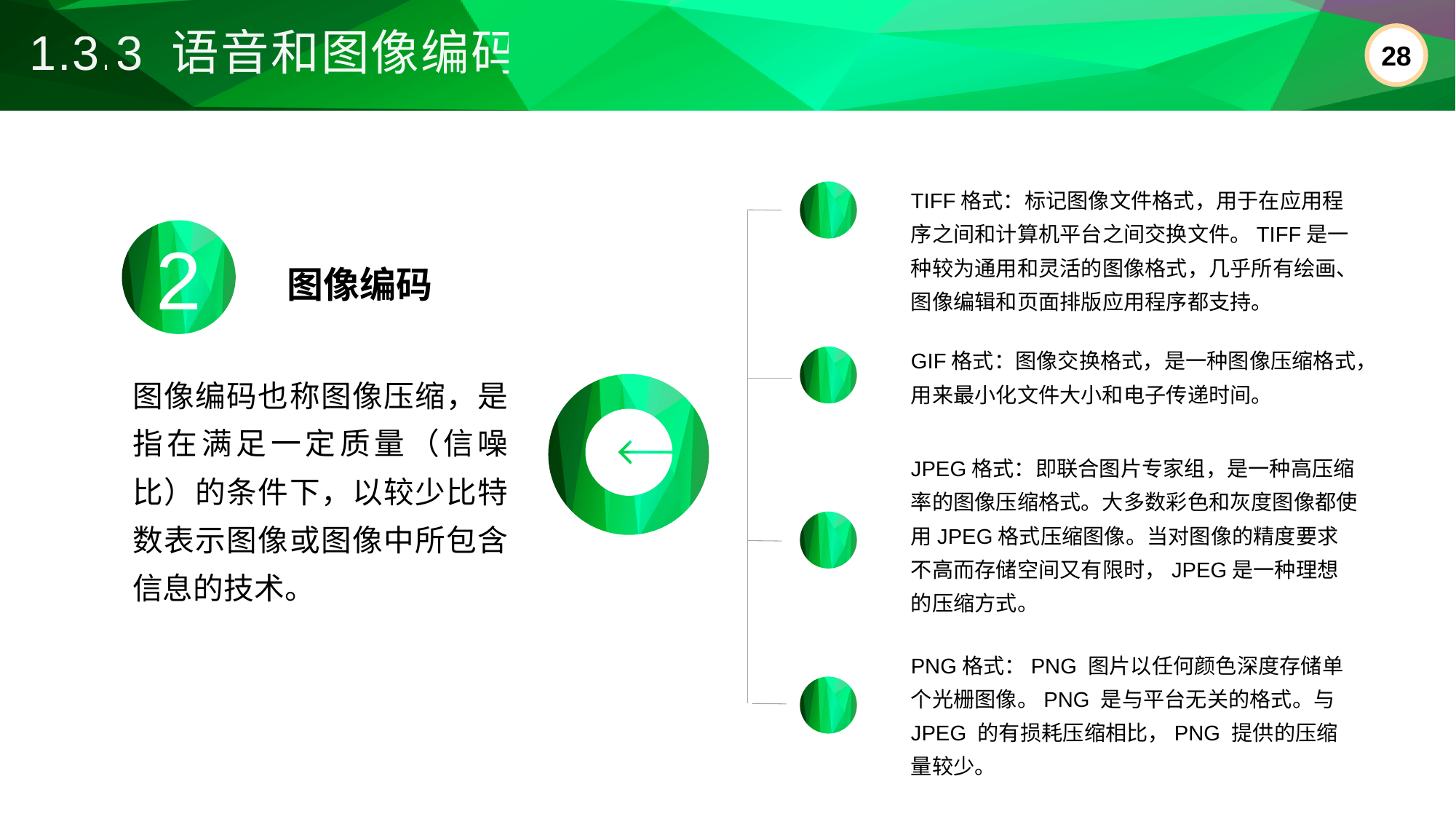

1.3.3 语音和图像编码
TIFF格式：标记图像文件格式，用于在应用程序之间和计算机平台之间交换文件。TIFF是一种较为通用和灵活的图像格式，几乎所有绘画、图像编辑和页面排版应用程序都支持。

2
图像编码
GIF格式：图像交换格式，是一种图像压缩格式，用来最小化文件大小和电子传递时间。

图像编码也称图像压缩，是指在满足一定质量（信噪比）的条件下，以较少比特数表示图像或图像中所包含信息的技术。

JPEG格式：即联合图片专家组，是一种高压缩率的图像压缩格式。大多数彩色和灰度图像都使用JPEG格式压缩图像。当对图像的精度要求不高而存储空间又有限时，JPEG是一种理想的压缩方式。

PNG格式：PNG 图片以任何颜色深度存储单个光栅图像。PNG 是与平台无关的格式。与 JPEG 的有损耗压缩相比，PNG 提供的压缩量较少。